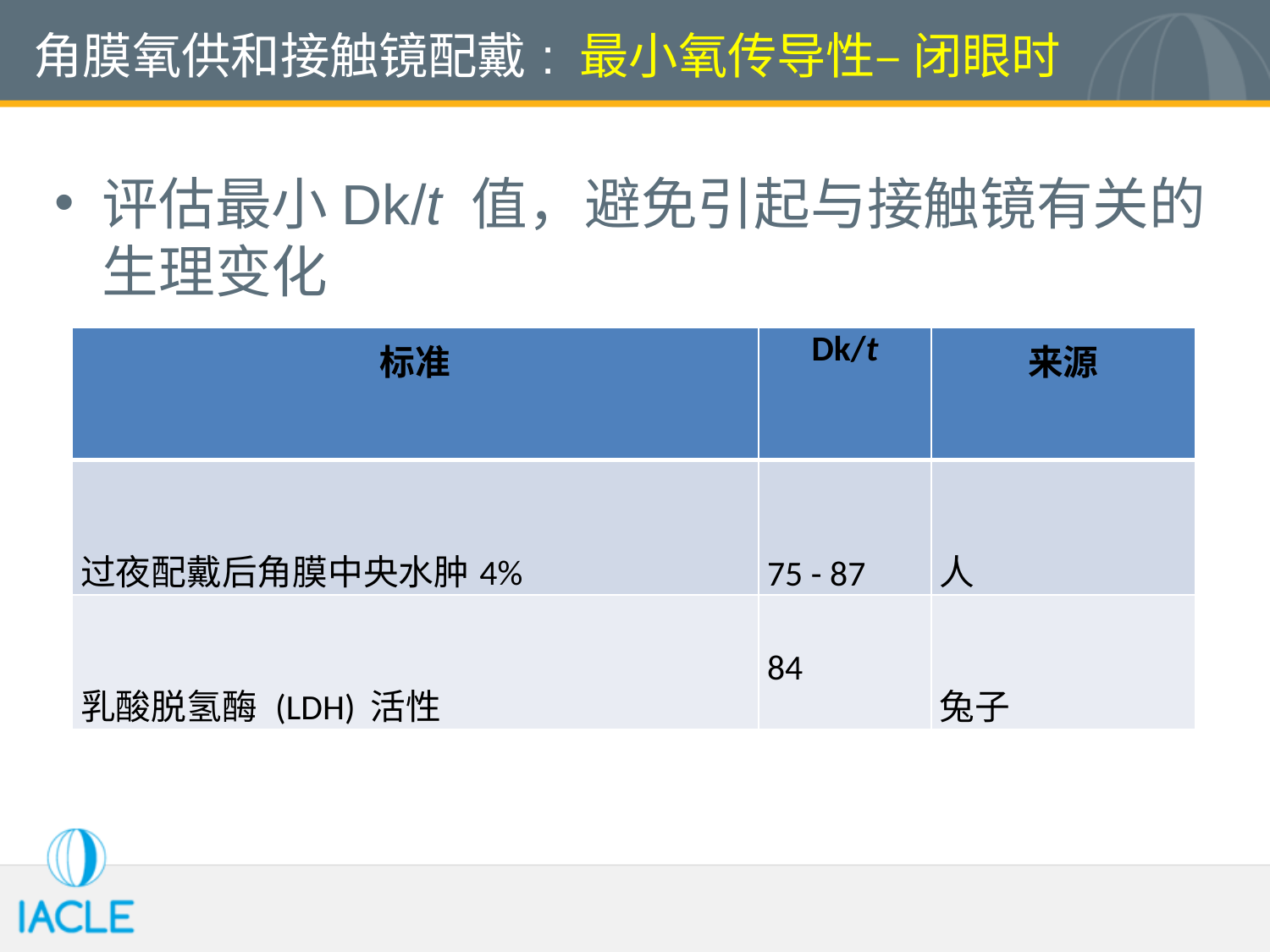

角膜氧供和接触镜配戴: 最小氧传导性– 闭眼时
评估最小Dk/t 值，避免引起与接触镜有关的生理变化
| 标准 | Dk/t | 来源 |
| --- | --- | --- |
| 过夜配戴后角膜中央水肿4% | 75 - 87 | 人 |
| 乳酸脱氢酶 (LDH) 活性 | 84 | 兔子 |